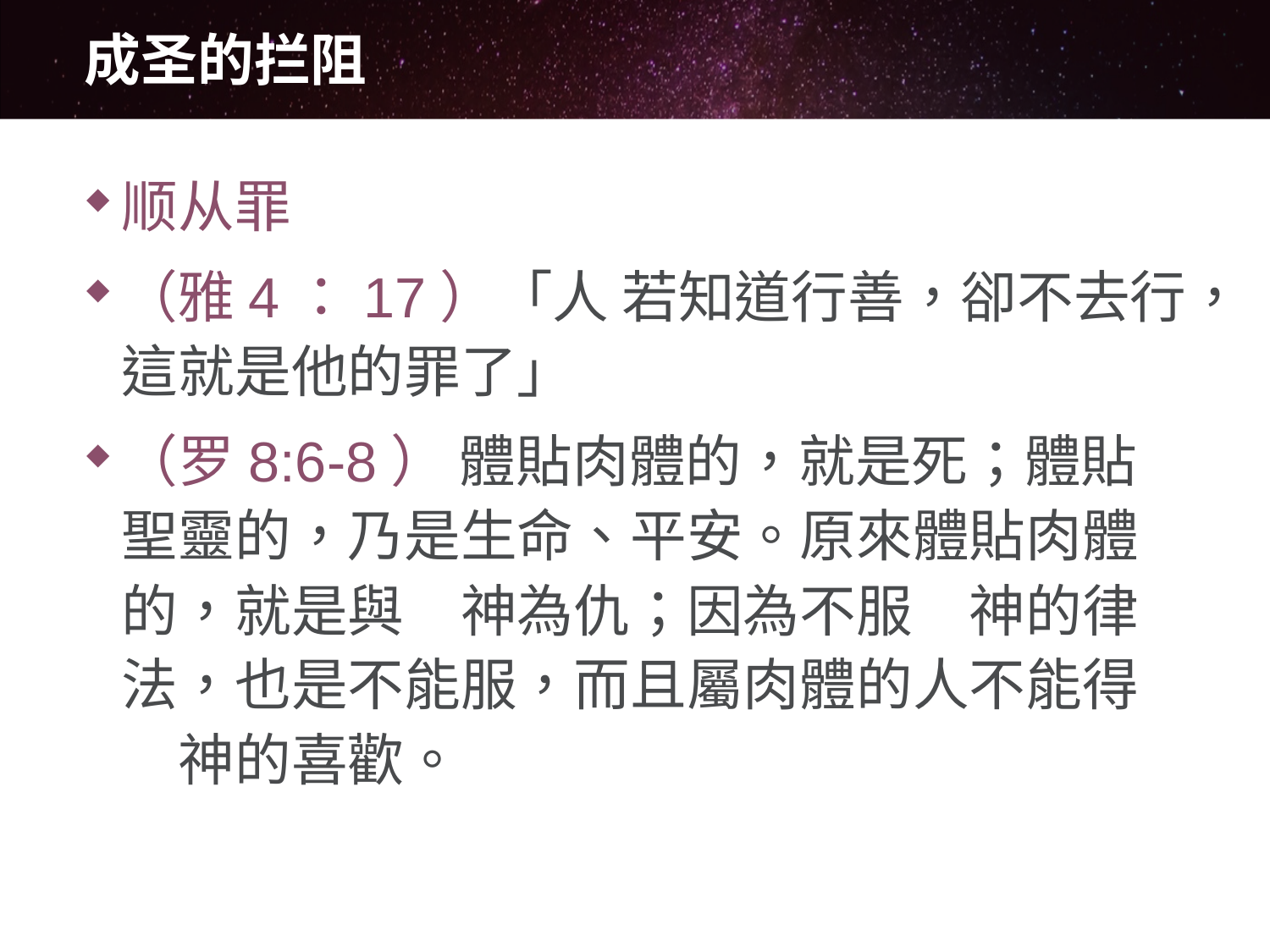

# 成圣的拦阻
顺从罪
（雅4：17）「人 若知道行善，卻不去行，這就是他的罪了」
（罗8:6-8） 體貼肉體的，就是死；體貼聖靈的，乃是生命、平安。原來體貼肉體的，就是與　神為仇；因為不服　神的律法，也是不能服，而且屬肉體的人不能得　神的喜歡。